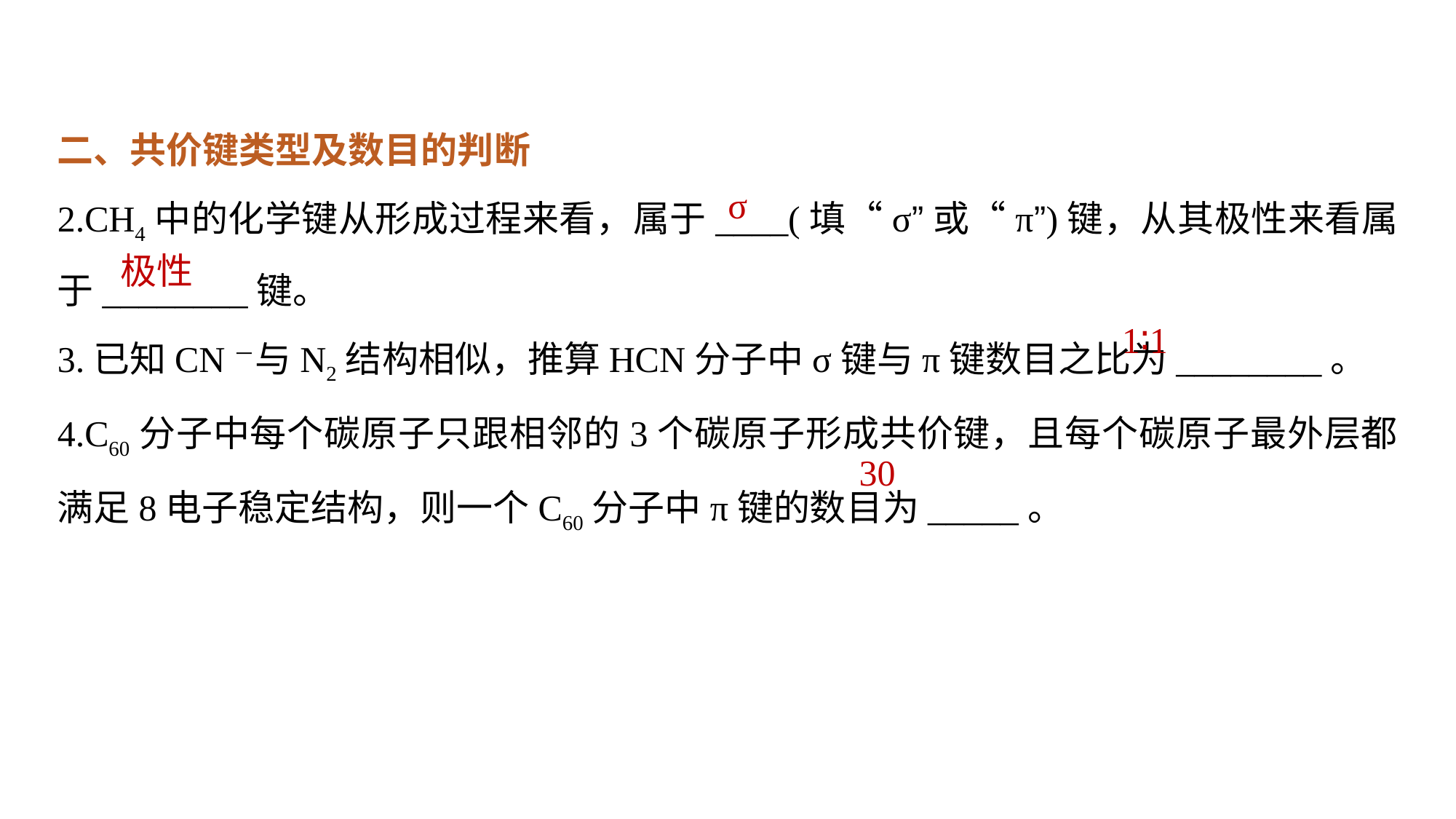

二、共价键类型及数目的判断
2.CH4中的化学键从形成过程来看，属于____(填“σ”或“π”)键，从其极性来看属于________键。
3.已知CN－与N2结构相似，推算HCN分子中σ键与π键数目之比为________。
4.C60分子中每个碳原子只跟相邻的3个碳原子形成共价键，且每个碳原子最外层都满足8电子稳定结构，则一个C60分子中π键的数目为_____。
σ
极性
1∶1
30